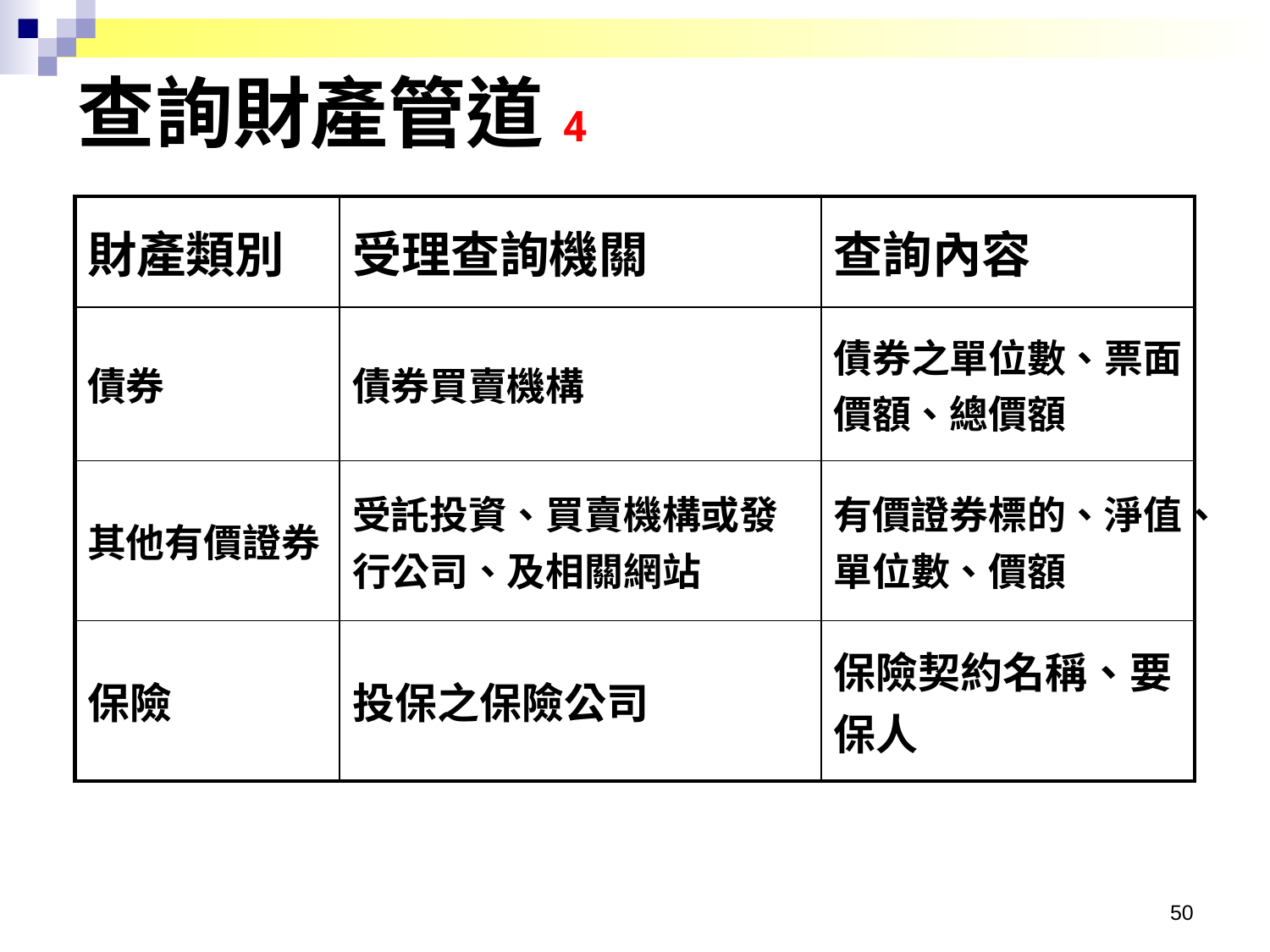

查詢財產管道4
| 財產類別 | 受理查詢機關 | 查詢內容 |
| --- | --- | --- |
| 債券 | 債券買賣機構 | 債券之單位數、票面價額、總價額 |
| 其他有價證券 | 受託投資、買賣機構或發行公司、及相關網站 | 有價證券標的、淨值、單位數、價額 |
| 保險 | 投保之保險公司 | 保險契約名稱、要保人 |
50